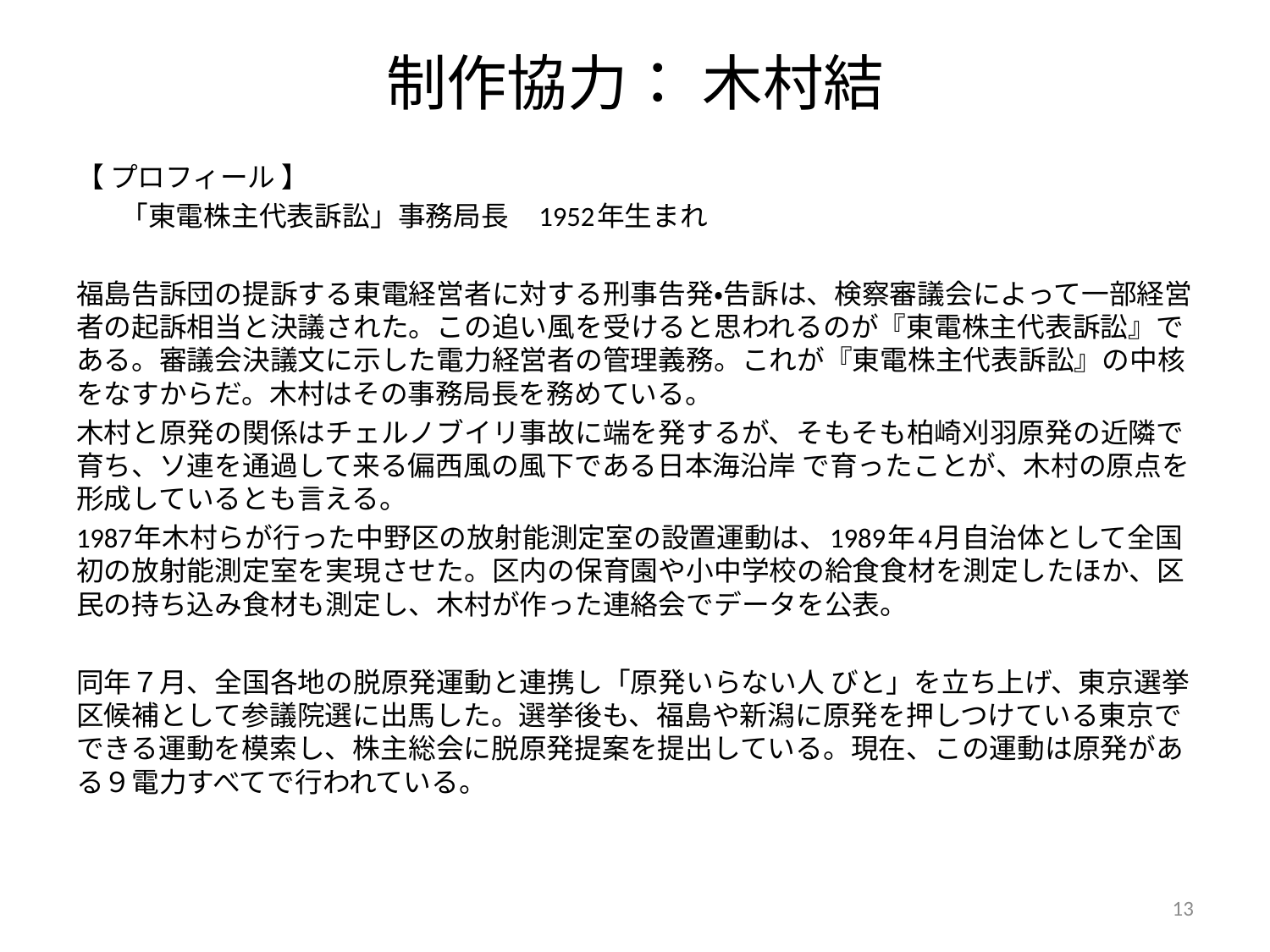

# 制作協力： 木村結
【 プロフィール 】
	「東電株主代表訴訟」事務局長　1952年生まれ

福島告訴団の提訴する東電経営者に対する刑事告発・告訴は、検察審議会によって一部経営者の起訴相当と決議された。この追い風を受けると思われるのが『東電株主代表訴訟』である。審議会決議文に示した電力経営者の管理義務。これが『東電株主代表訴訟』の中核をなすからだ。木村はその事務局長を務めている。
木村と原発の関係はチェルノブイリ事故に端を発するが、そもそも柏崎刈羽原発の近隣で育ち、ソ連を通過して来る偏西風の風下である日本海沿岸 で育ったことが、木村の原点を形成しているとも言える。
1987年木村らが行った中野区の放射能測定室の設置運動は、1989年4月自治体として全国初の放射能測定室を実現させた。区内の保育園や小中学校の給食食材を測定したほか、区民の持ち込み食材も測定し、木村が作った連絡会でデータを公表。

同年７月、全国各地の脱原発運動と連携し「原発いらない人 びと」を立ち上げ、東京選挙区候補として参議院選に出馬した。選挙後も、福島や新潟に原発を押しつけている東京でできる運動を模索し、株主総会に脱原発提案を提出している。現在、この運動は原発がある９電力すべてで行われている。

13